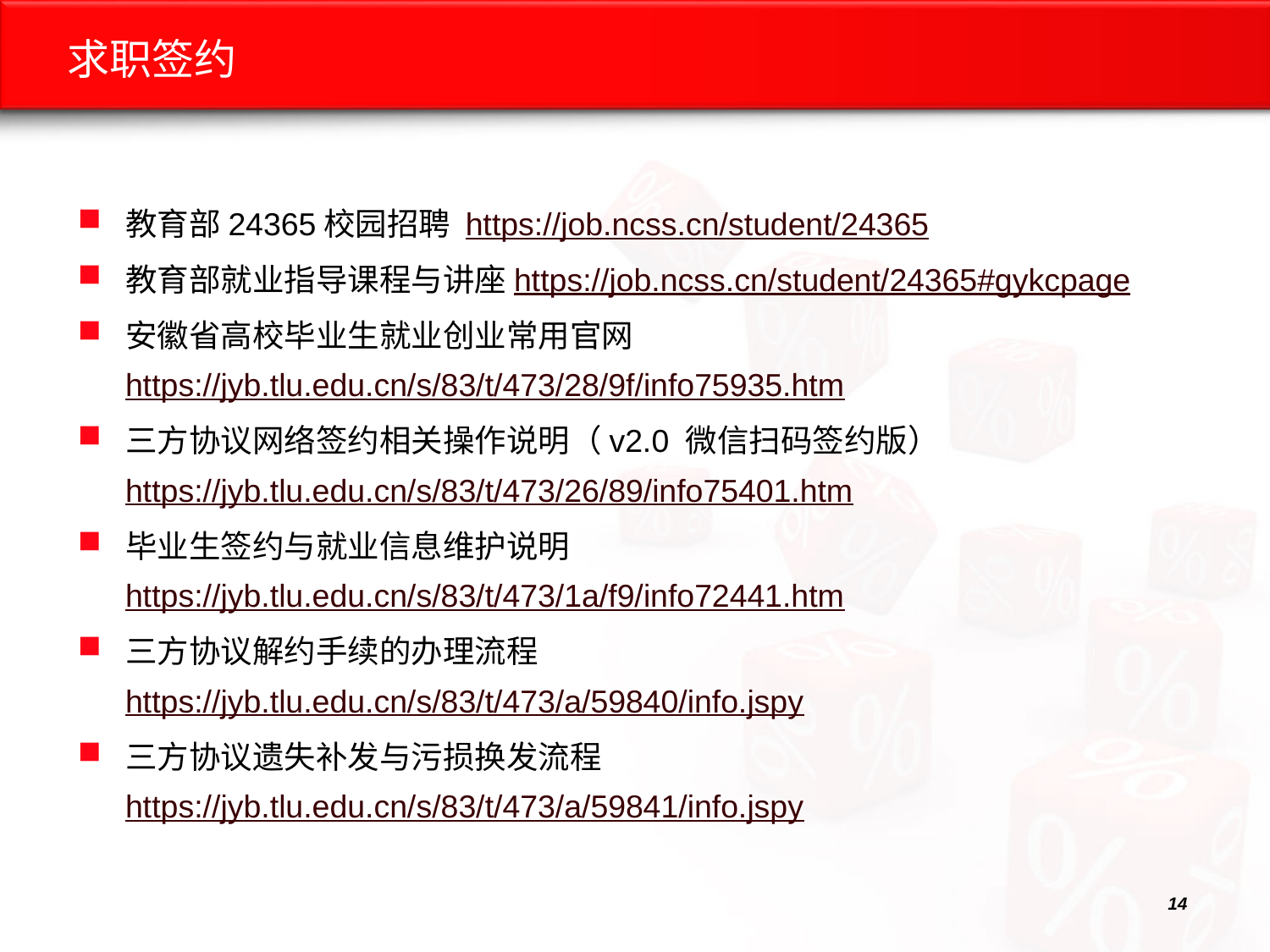

# 求职签约
教育部24365校园招聘 https://job.ncss.cn/student/24365
教育部就业指导课程与讲座https://job.ncss.cn/student/24365#gykcpage
安徽省高校毕业生就业创业常用官网 https://jyb.tlu.edu.cn/s/83/t/473/28/9f/info75935.htm
三方协议网络签约相关操作说明（v2.0 微信扫码签约版） https://jyb.tlu.edu.cn/s/83/t/473/26/89/info75401.htm
毕业生签约与就业信息维护说明 https://jyb.tlu.edu.cn/s/83/t/473/1a/f9/info72441.htm
三方协议解约手续的办理流程 https://jyb.tlu.edu.cn/s/83/t/473/a/59840/info.jspy
三方协议遗失补发与污损换发流程 https://jyb.tlu.edu.cn/s/83/t/473/a/59841/info.jspy
14